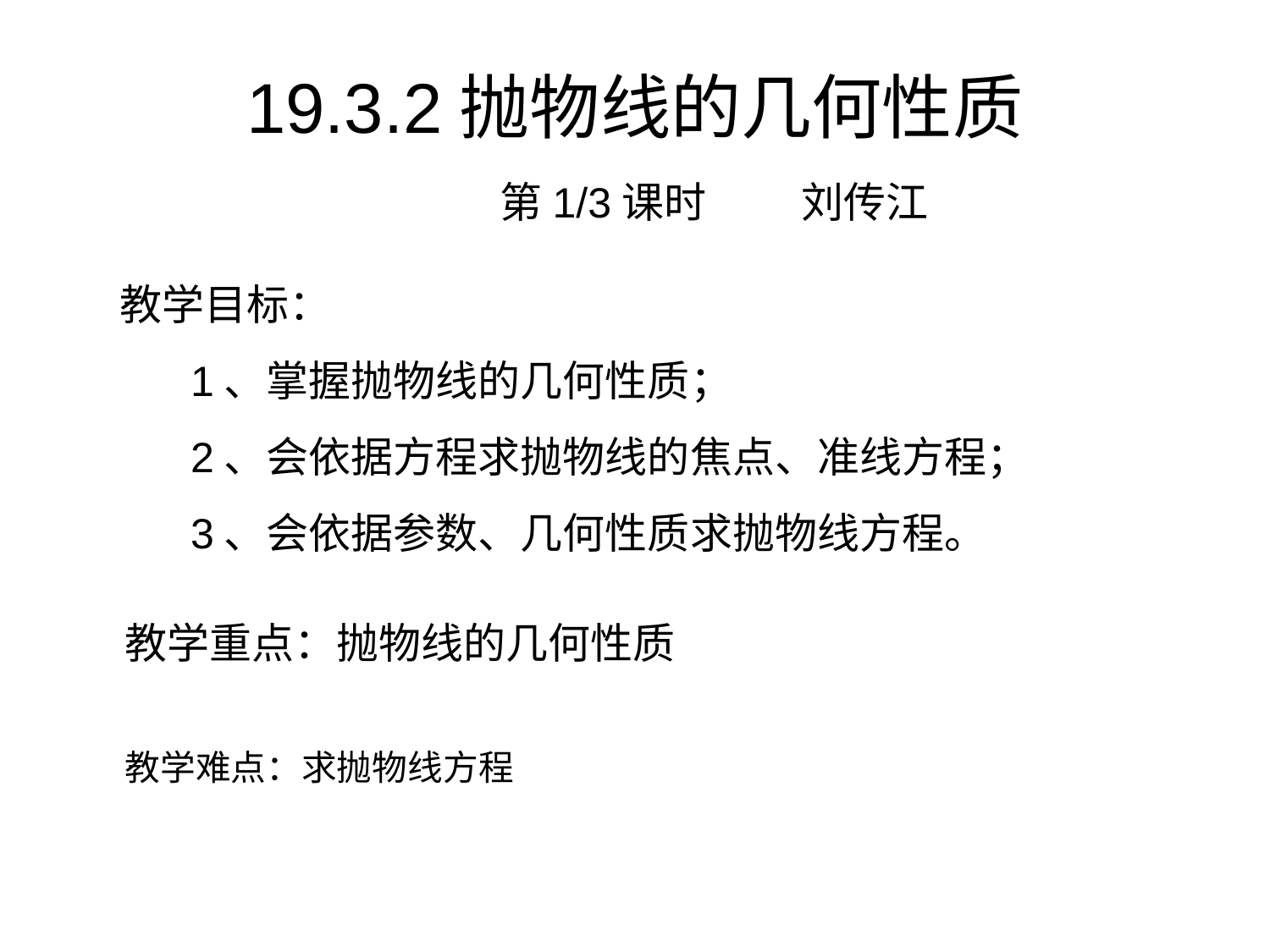

# 19.3.2抛物线的几何性质 第1/3课时          刘传江
教学目标：
        1、掌握抛物线的几何性质；
      2、会依据方程求抛物线的焦点、准线方程；
      3、会依据参数、几何性质求抛物线方程。
教学重点：抛物线的几何性质

教学难点：求抛物线方程